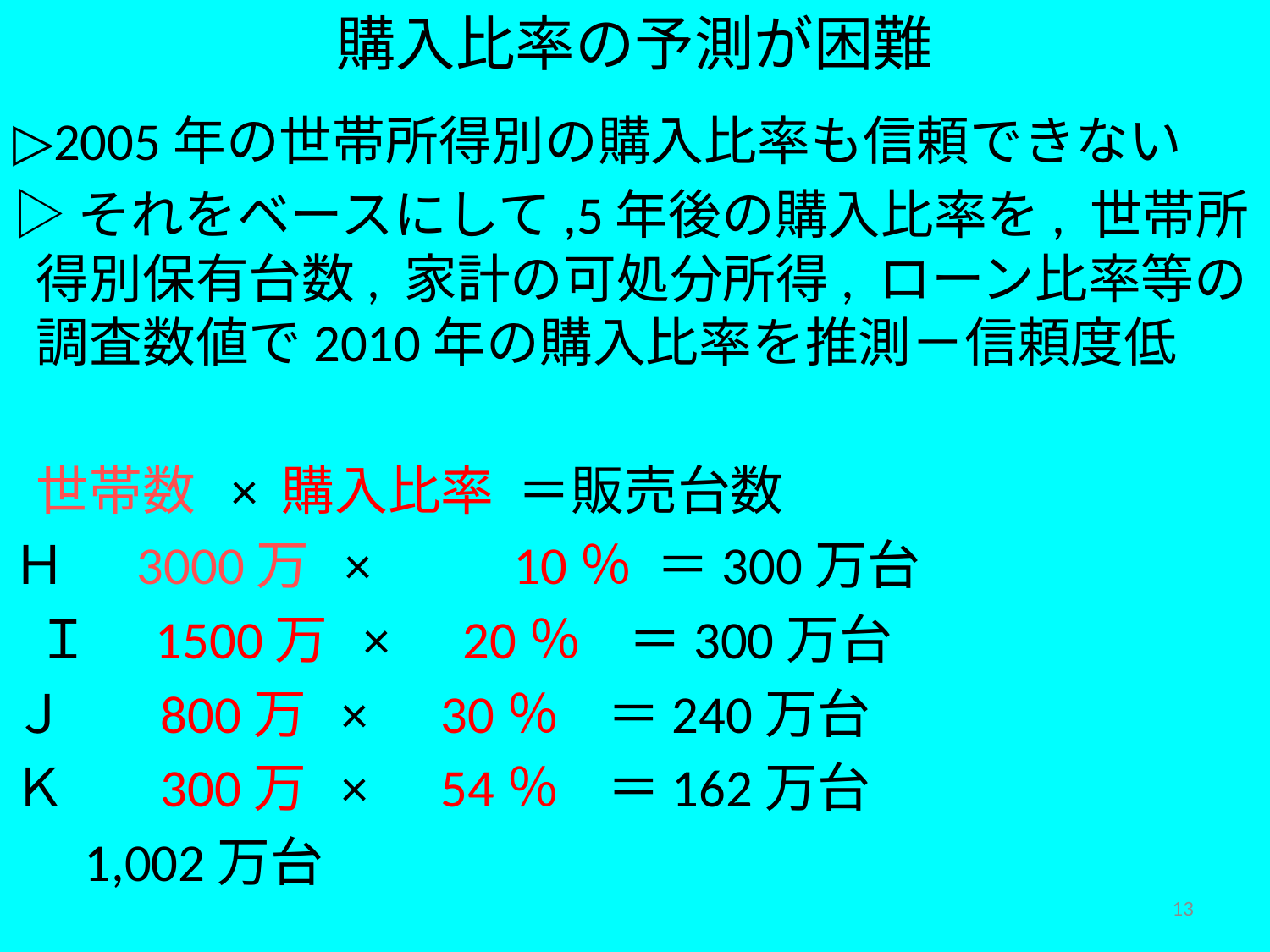

購入比率の予測が困難

▷2005年の世帯所得別の購入比率も信頼できない
▷それをベースにして,5年後の購入比率を, 世帯所得別保有台数, 家計の可処分所得, ローン比率等の調査数値で2010年の購入比率を推測－信頼度低

		世帯数  × 購入比率  ＝販売台数
Ｈ     3000万  × 　　10％	  ＝300万台
 Ｉ	1500万  ×      20％    ＝300万台
Ｊ       800万  ×      30％    ＝240万台
Ｋ       300万  ×      54％    ＝162万台
						    1,002万台

13